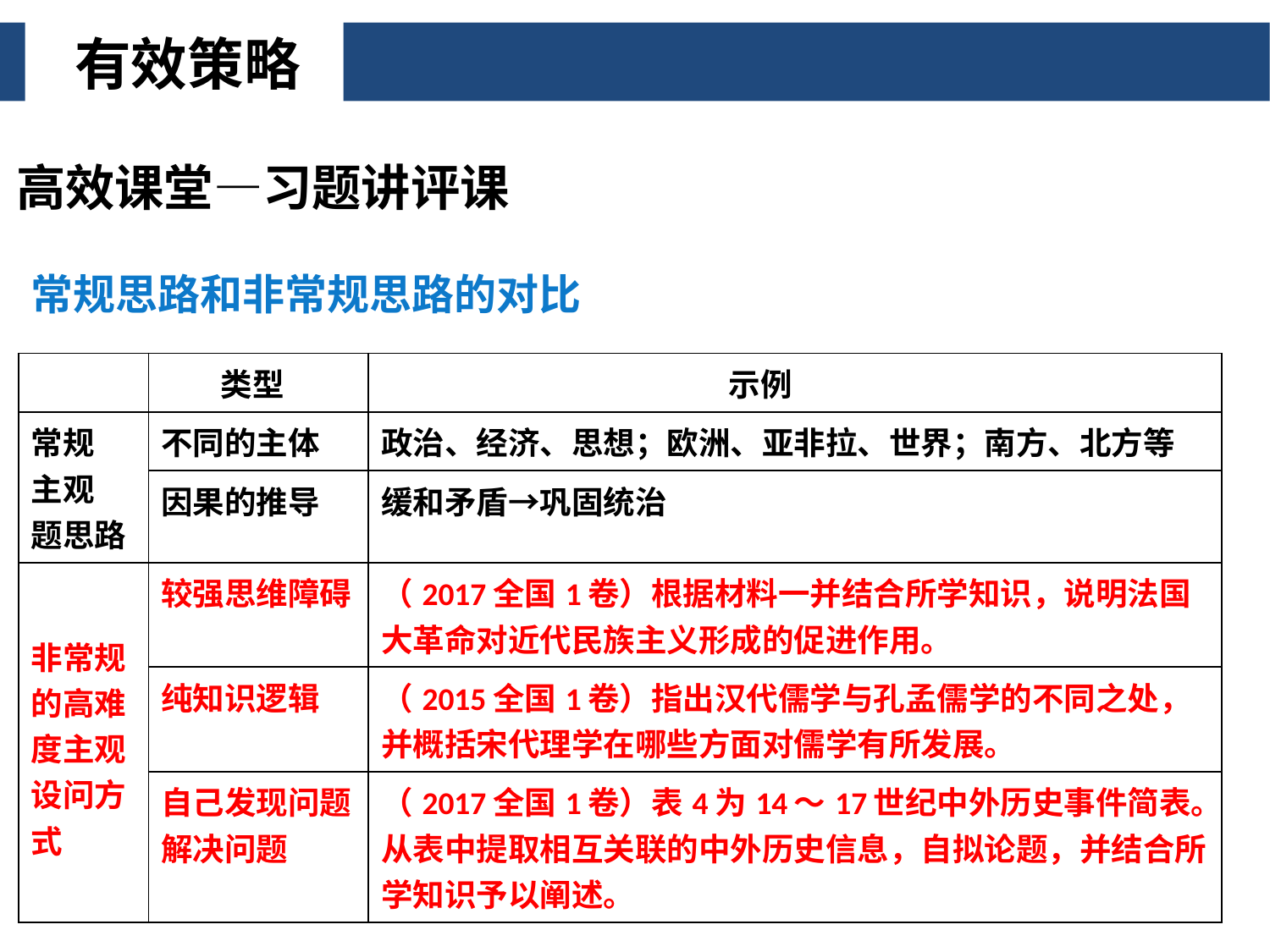

有效策略
高效课堂—习题讲评课
常规思路和非常规思路的对比
|  | 类型 | 示例 |
| --- | --- | --- |
| 常规 主观 题思路 | 不同的主体 | 政治、经济、思想；欧洲、亚非拉、世界；南方、北方等 |
|  | 因果的推导 | 缓和矛盾→巩固统治 |
| 非常规的高难度主观设问方式 | 较强思维障碍 | （2017全国1卷）根据材料一并结合所学知识，说明法国大革命对近代民族主义形成的促进作用。 |
|  | 纯知识逻辑 | （2015全国1卷）指出汉代儒学与孔孟儒学的不同之处，并概括宋代理学在哪些方面对儒学有所发展。 |
|  | 自己发现问题解决问题 | （2017全国1卷）表4为14～17世纪中外历史事件简表。从表中提取相互关联的中外历史信息，自拟论题，并结合所学知识予以阐述。 |